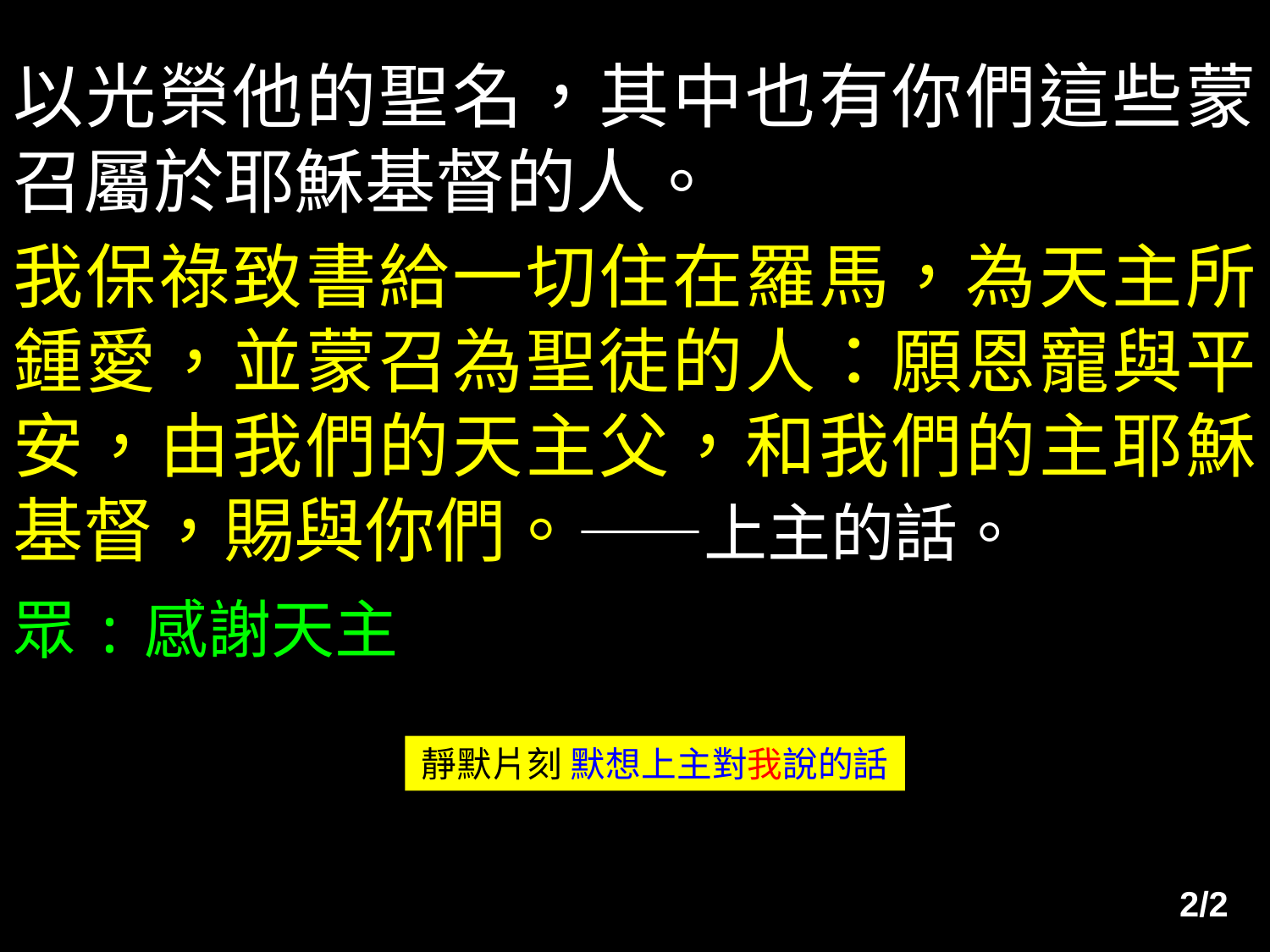

以光榮他的聖名，其中也有你們這些蒙召屬於耶穌基督的人。
我保祿致書給一切住在羅馬，為天主所鍾愛，並蒙召為聖徒的人：願恩寵與平安，由我們的天主父，和我們的主耶穌基督，賜與你們。——上主的話。
眾:感謝天主

靜默片刻 默想上主對我說的話
2/2